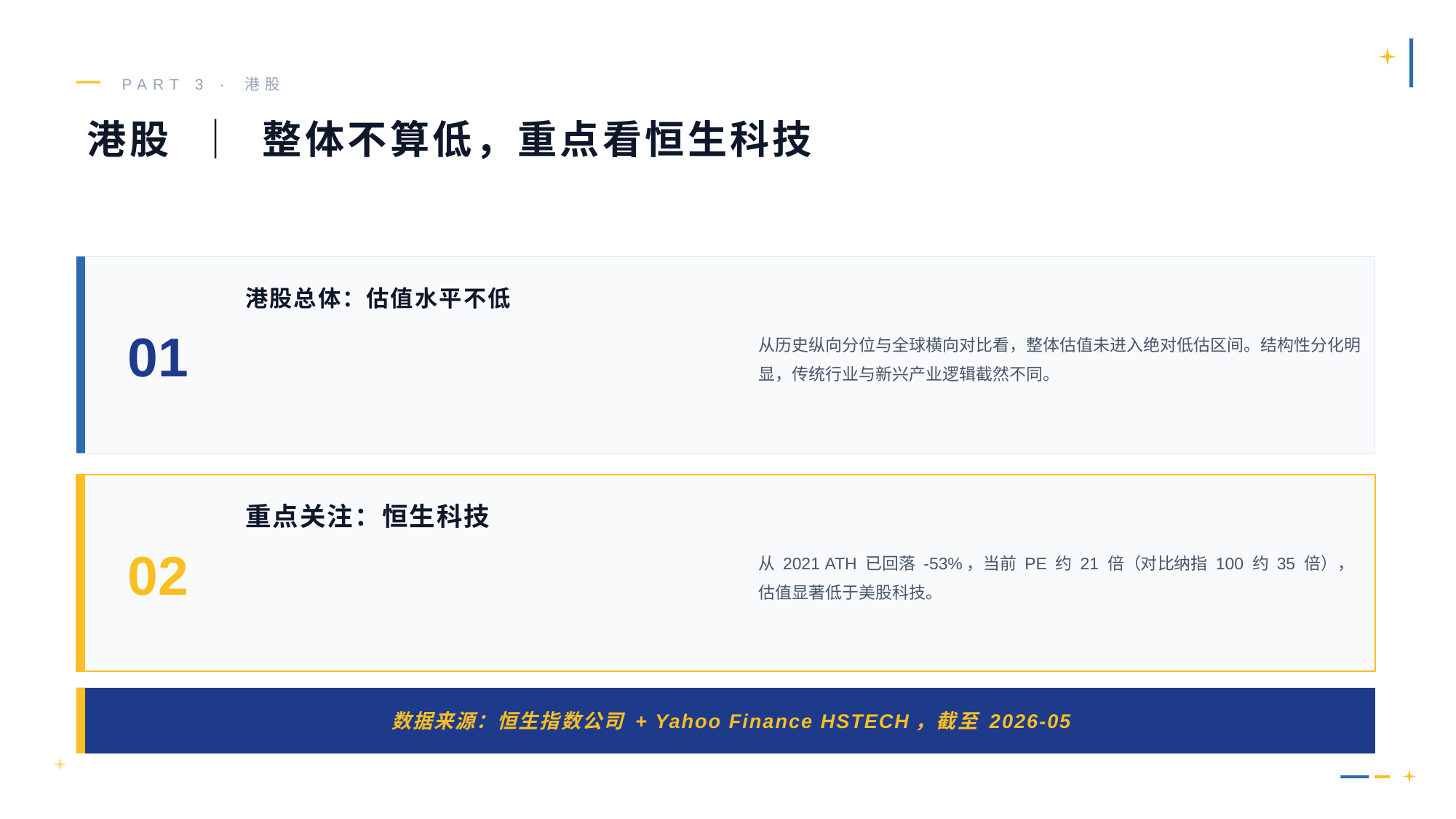

PART 3 · 港股

港股  ｜  整体不算低，重点看恒生科技

01
从历史纵向分位与全球横向对比看，整体估值未进入绝对低估区间。结构性分化明显，传统行业与新兴产业逻辑截然不同。
港股总体：估值水平不低

02
从 2021 ATH 已回落 -53%，当前 PE 约 21 倍（对比纳指 100 约 35 倍），估值显著低于美股科技。
重点关注：恒生科技

数据来源：恒生指数公司 + Yahoo Finance HSTECH，截至 2026-05